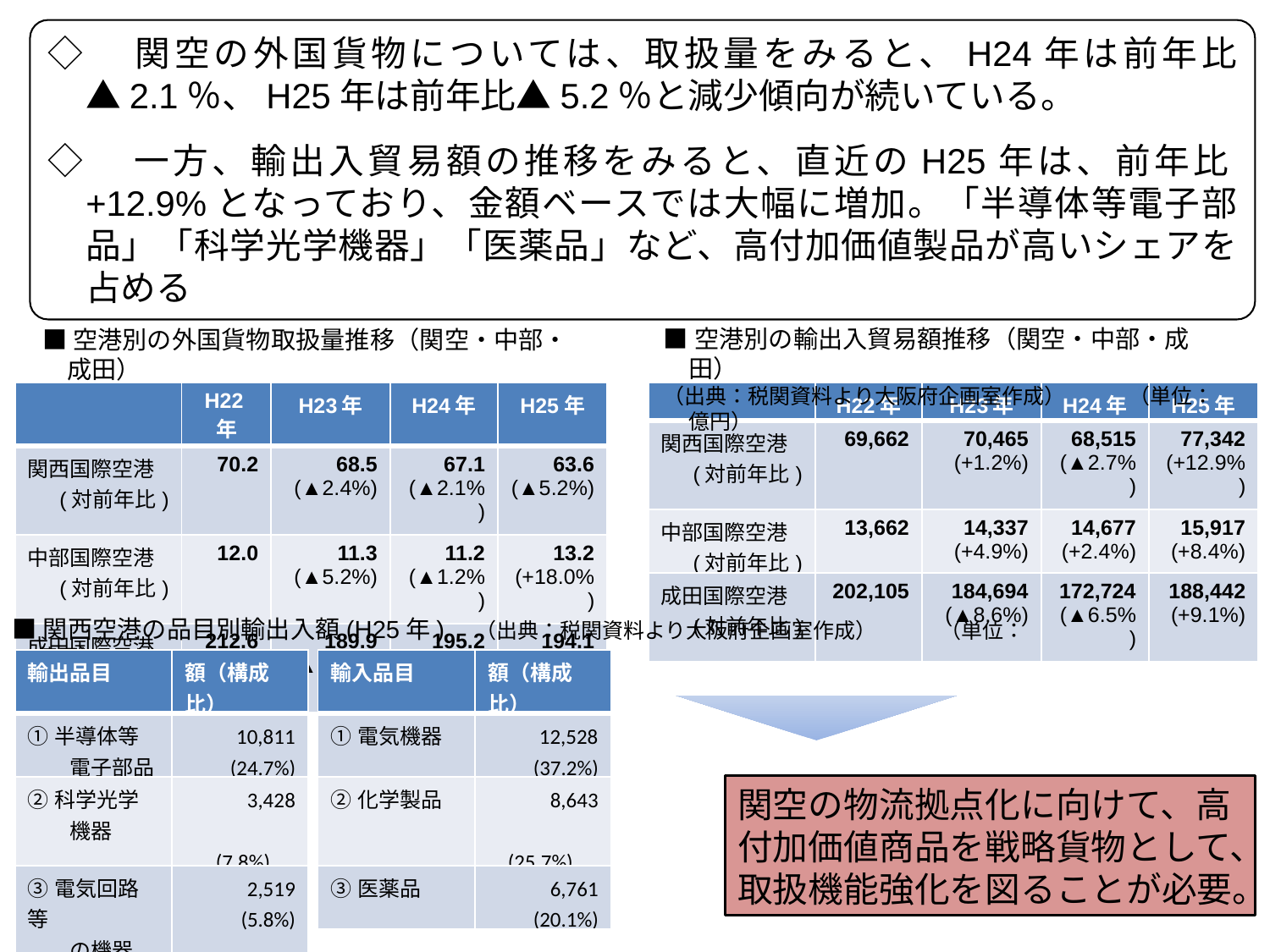

◇　関空の外国貨物については、取扱量をみると、H24年は前年比▲2.1％、H25年は前年比▲5.2％と減少傾向が続いている。

◇　一方、輸出入貿易額の推移をみると、直近のH25年は、前年比+12.9%となっており、金額ベースでは大幅に増加。「半導体等電子部品」「科学光学機器」「医薬品」など、高付加価値製品が高いシェアを占める
■空港別の輸出入貿易額推移（関空・中部・成田）
（出典：税関資料より大阪府企画室作成）　　　（単位：億円）
■空港別の外国貨物取扱量推移（関空・中部・成田）
（出典：税関資料より大阪府企画室作成）　　　（単位：万トン）
|  | H22年 | H23年 | H24年 | H25年 |
| --- | --- | --- | --- | --- |
| 関西国際空港 (対前年比) | 70.2 | 68.5 (▲2.4%) | 67.1 (▲2.1%) | 63.6 (▲5.2%) |
| 中部国際空港 (対前年比) | 12.0 | 11.3 (▲5.2%) | 11.2 (▲1.2%) | 13.2 (+18.0%) |
| 成田国際空港 (対前年比) | 212.6 | 189.9 (▲10.7%) | 195.2 (+2.8%) | 194.1 (▲0.6%) |
|  | H22年 | H23年 | H24年 | H25年 |
| --- | --- | --- | --- | --- |
| 関西国際空港 (対前年比) | 69,662 | 70,465 (+1.2%) | 68,515 (▲2.7%) | 77,342 (+12.9%) |
| 中部国際空港 (対前年比) | 13,662 | 14,337 (+4.9%) | 14,677 (+2.4%) | 15,917 (+8.4%) |
| 成田国際空港 (対前年比) | 202,105 | 184,694 (▲8.6%) | 172,724 (▲6.5%) | 188,442 (+9.1%) |
■関西空港の品目別輸出入額(H25年)　（出典：税関資料より大阪府企画室作成）　　　（単位：億円）
| 輸出品目 | 額（構成比） |
| --- | --- |
| ①半導体等 　　電子部品 | 10,811 　(24.7%) |
| ②科学光学 　　機器 | 3,428 　　(7.8%) |
| ③電気回路等 　　の機器 | 2,519 　(5.8%) |
| 輸入品目 | 額（構成比） |
| --- | --- |
| ①電気機器 | 12,528 　(37.2%) |
| ②化学製品 | 8,643 　　(25.7%) |
| ③医薬品 | 6,761 　(20.1%) |

関空の物流拠点化に向けて、高付加価値商品を戦略貨物として、取扱機能強化を図ることが必要。